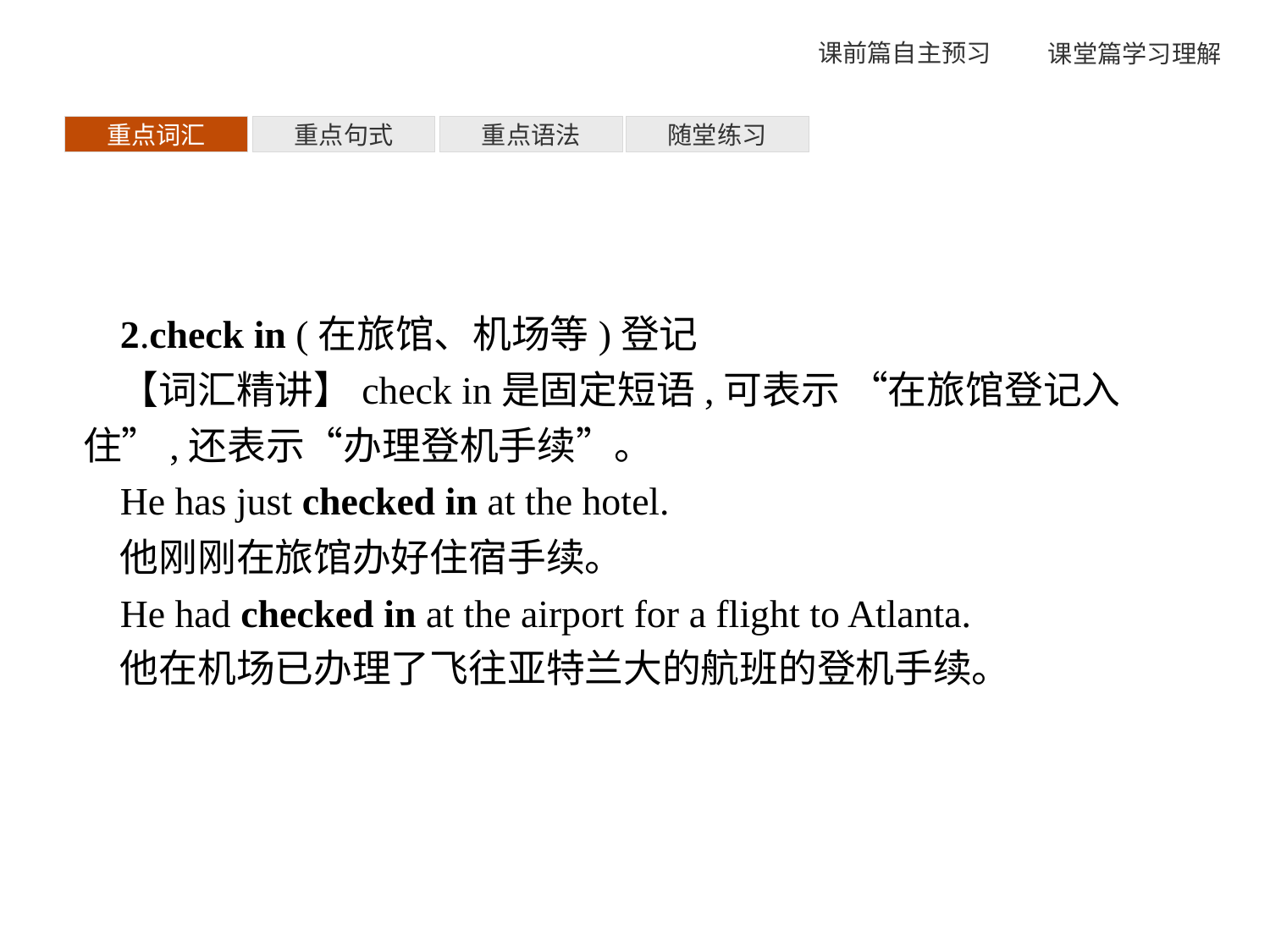

重点词汇
重点句式
重点语法
随堂练习
2.check in (在旅馆、机场等)登记
【词汇精讲】check in是固定短语,可表示 “在旅馆登记入住”,还表示“办理登机手续”。
He has just checked in at the hotel.
他刚刚在旅馆办好住宿手续。
He had checked in at the airport for a flight to Atlanta.
他在机场已办理了飞往亚特兰大的航班的登机手续。